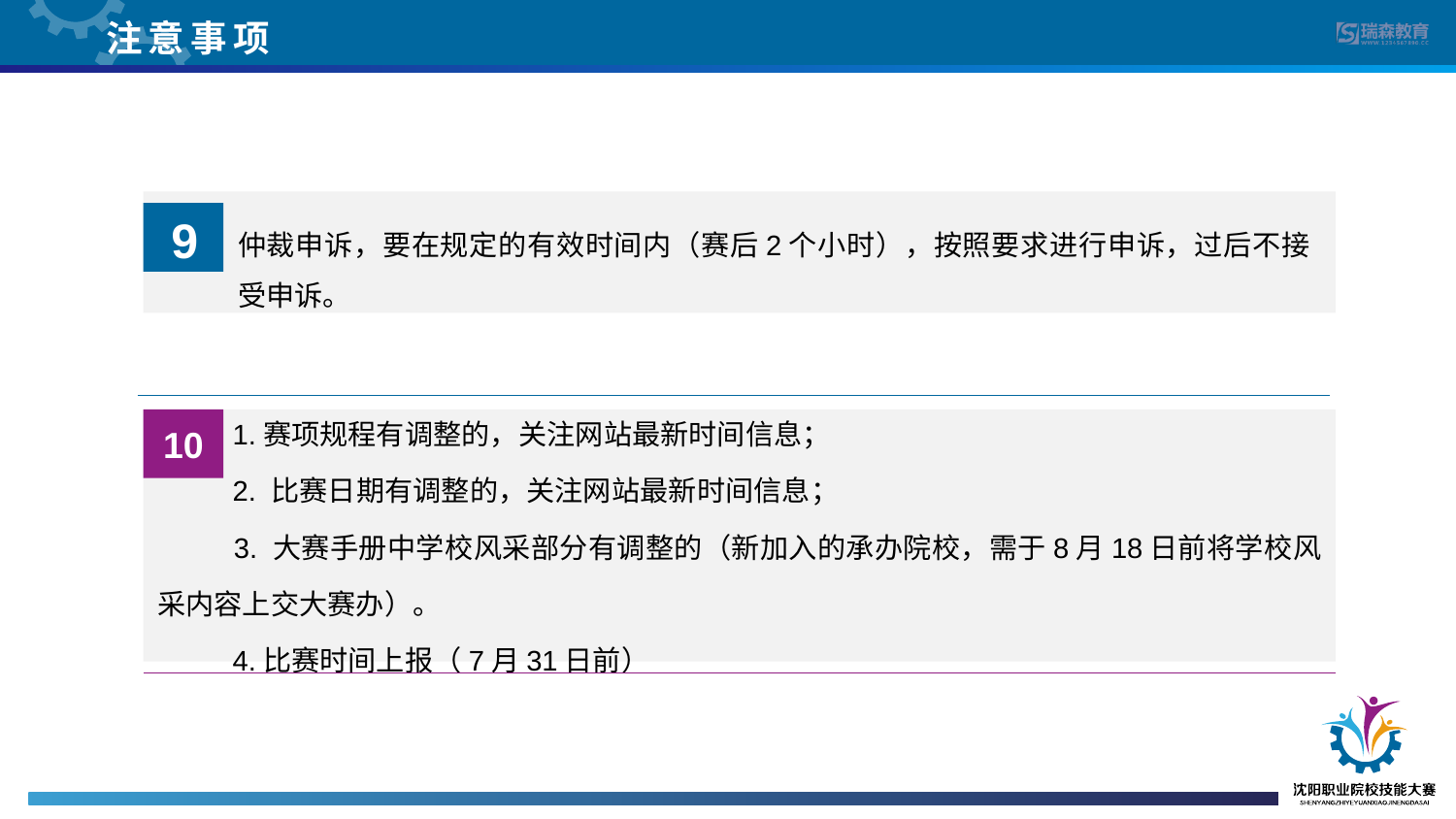

注意事项

 9
仲裁申诉，要在规定的有效时间内（赛后2个小时），按照要求进行申诉，过后不接受申诉。
    1.赛项规程有调整的，关注网站最新时间信息；
    2. 比赛日期有调整的，关注网站最新时间信息；
    3. 大赛手册中学校风采部分有调整的（新加入的承办院校，需于8月18日前将学校风 采内容上交大赛办）。
    4.比赛时间上报（7月31日前）
10